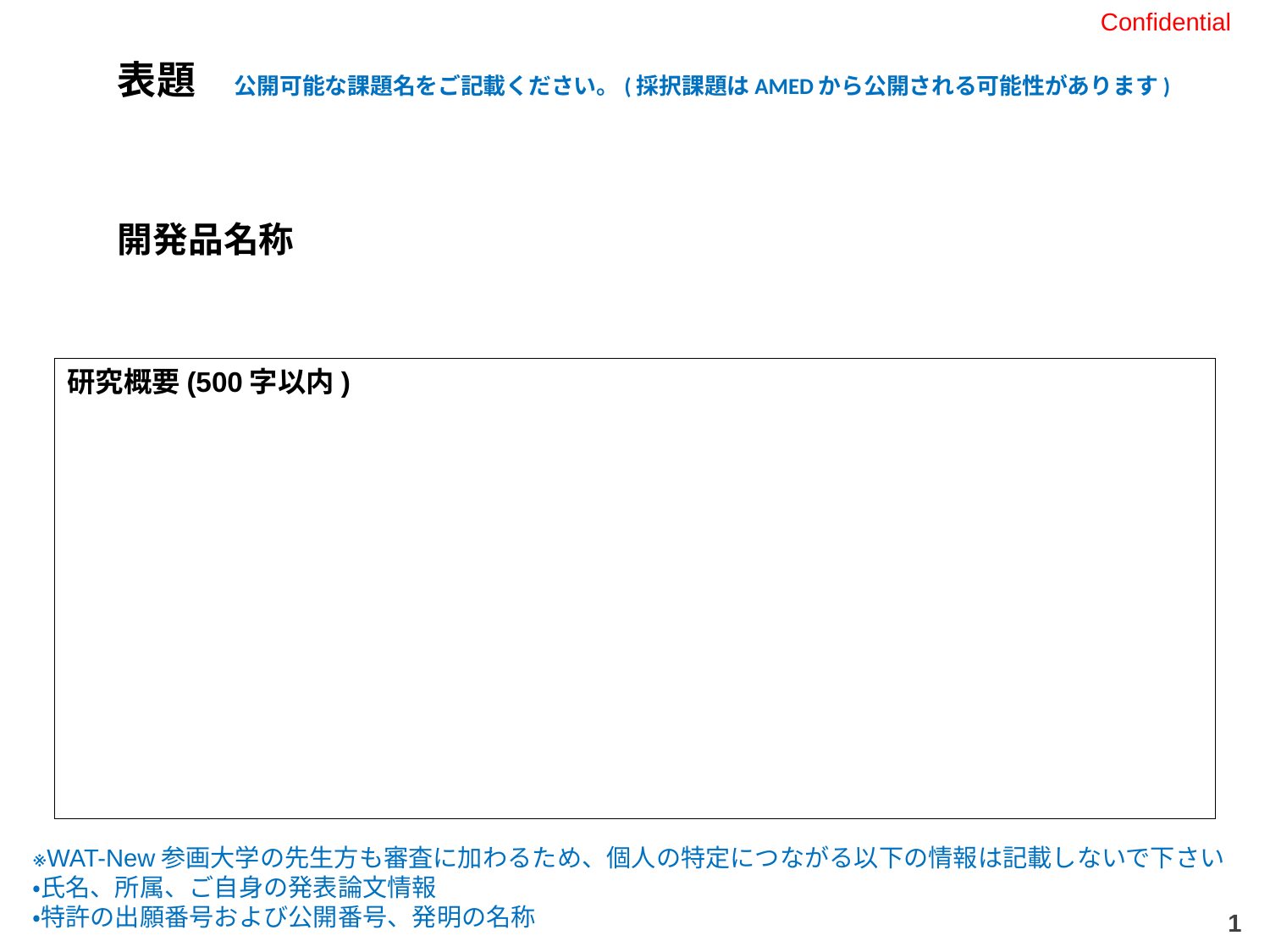

Confidential
# 表題　公開可能な課題名をご記載ください。(採択課題はAMEDから公開される可能性があります)
開発品名称

研究概要(500字以内)

※WAT-New参画大学の先生方も審査に加わるため、個人の特定につながる以下の情報は記載しないで下さい
・氏名、所属、ご自身の発表論文情報
・特許の出願番号および公開番号、発明の名称
1